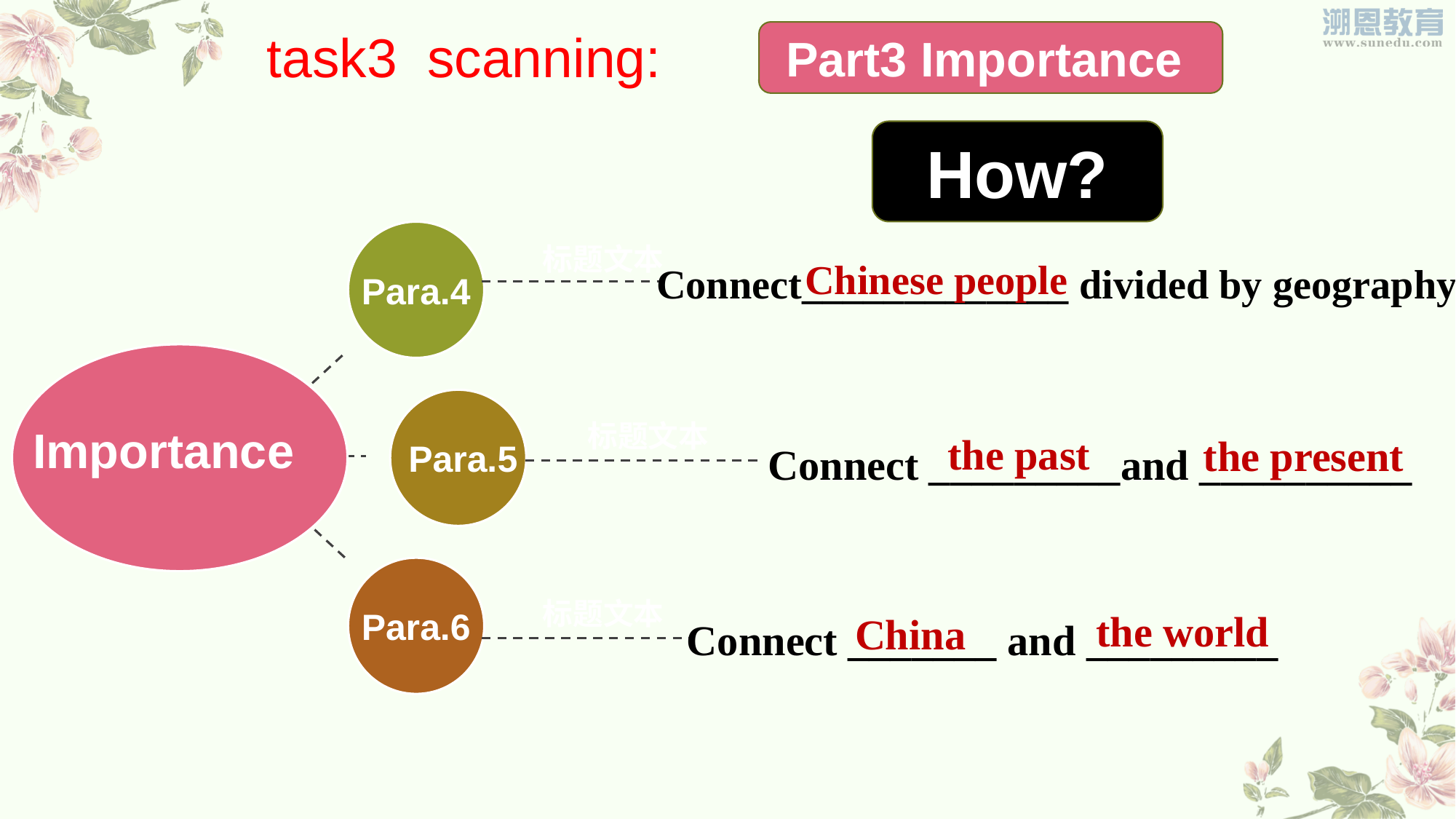

task3  scanning:
Part3 Importance
How?
Para.4
标题文本
Connect_____________ divided by geography
Chinese people

 Para.5
Importance
标题文本
the past
Connect _________and __________
the present

Para.6
标题文本
Connect _______ and _________
 the world
China